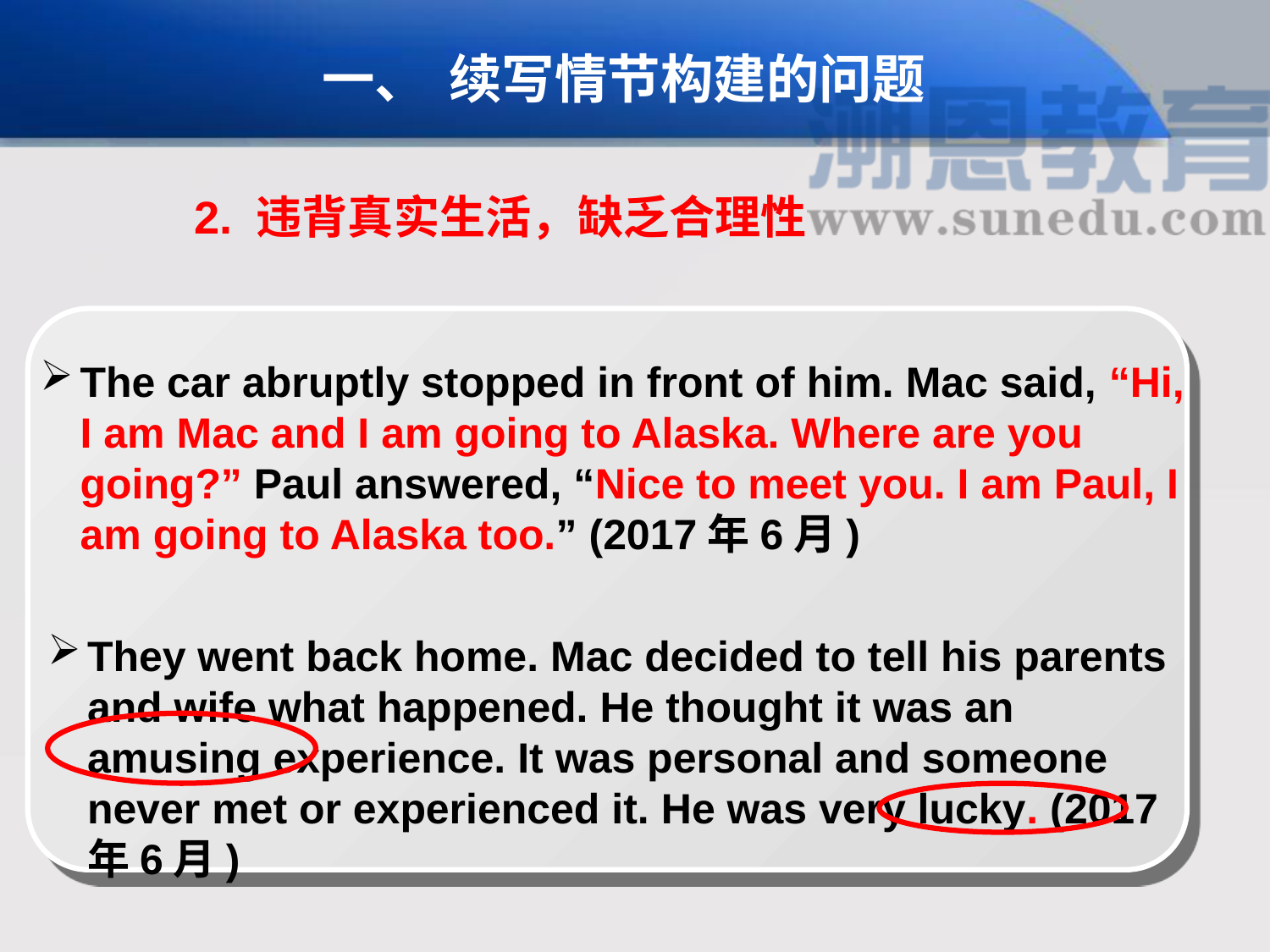

一、	续写情节构建的问题
2. 违背真实生活，缺乏合理性

The car abruptly stopped in front of him. Mac said, “Hi, I am Mac and I am going to Alaska. Where are you going?” Paul answered, “Nice to meet you. I am Paul, I am going to Alaska too.” (2017年6月)
They went back home. Mac decided to tell his parents and wife what happened. He thought it was an amusing experience. It was personal and someone never met or experienced it. He was very lucky. (2017年6月)